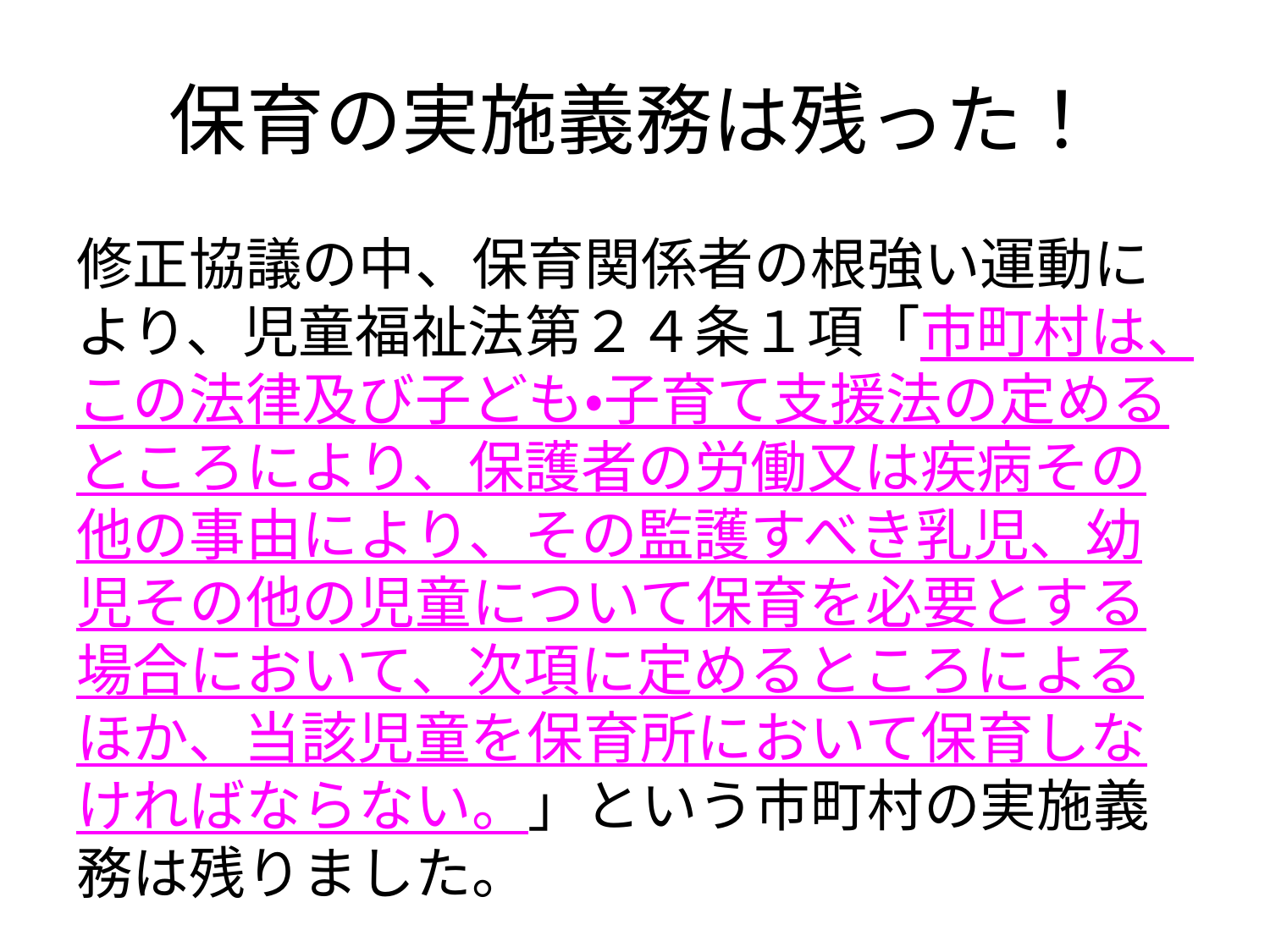

# 保育の実施義務は残った！
修正協議の中、保育関係者の根強い運動により、児童福祉法第２４条１項「市町村は、この法律及び子ども・子育て支援法の定めるところにより、保護者の労働又は疾病その他の事由により、その監護すべき乳児、幼児その他の児童について保育を必要とする場合において、次項に定めるところによるほか、当該児童を保育所において保育しなければならない。」という市町村の実施義務は残りました。